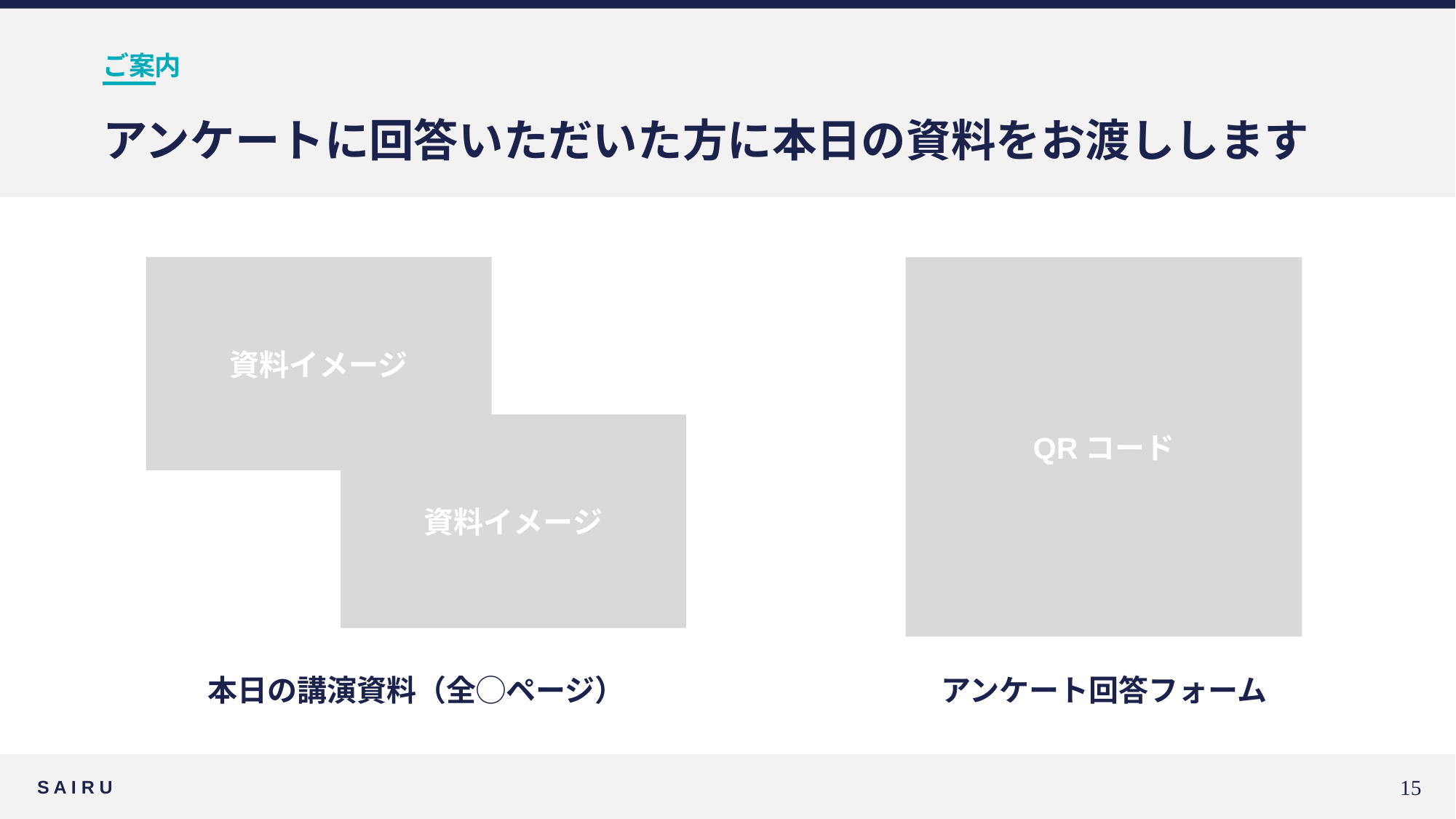

ご案内
# アンケートに回答いただいた方に本日の資料をお渡しします
資料イメージ
資料イメージ
QRコード
本日の講演資料（全◯ページ）
アンケート回答フォーム
S A I R U
15
S A I R U